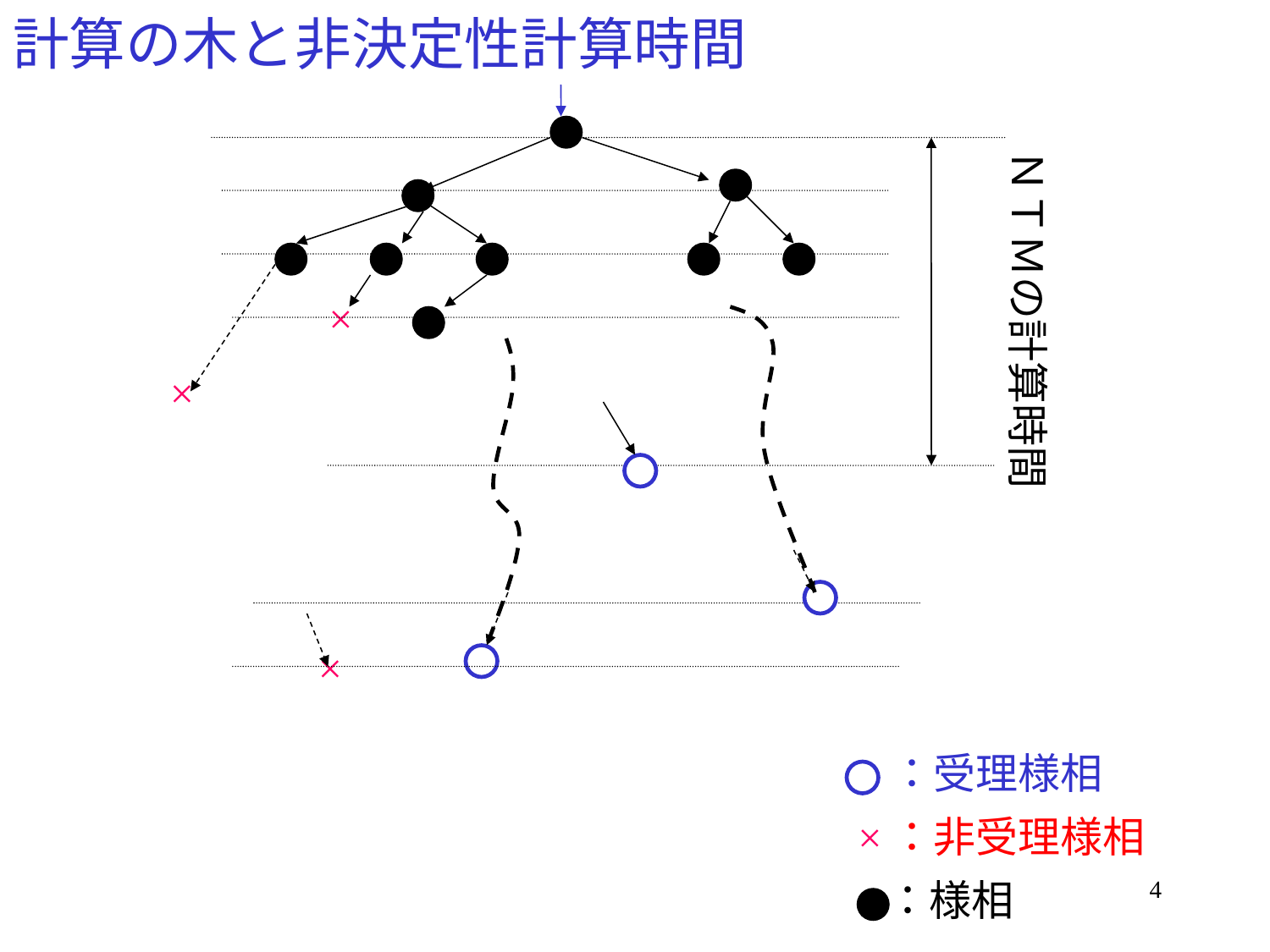

# 計算の木と非決定性計算時間

ＮＴＭの計算時間

×

×

×

：受理様相

×
：非受理様相
：様相
4